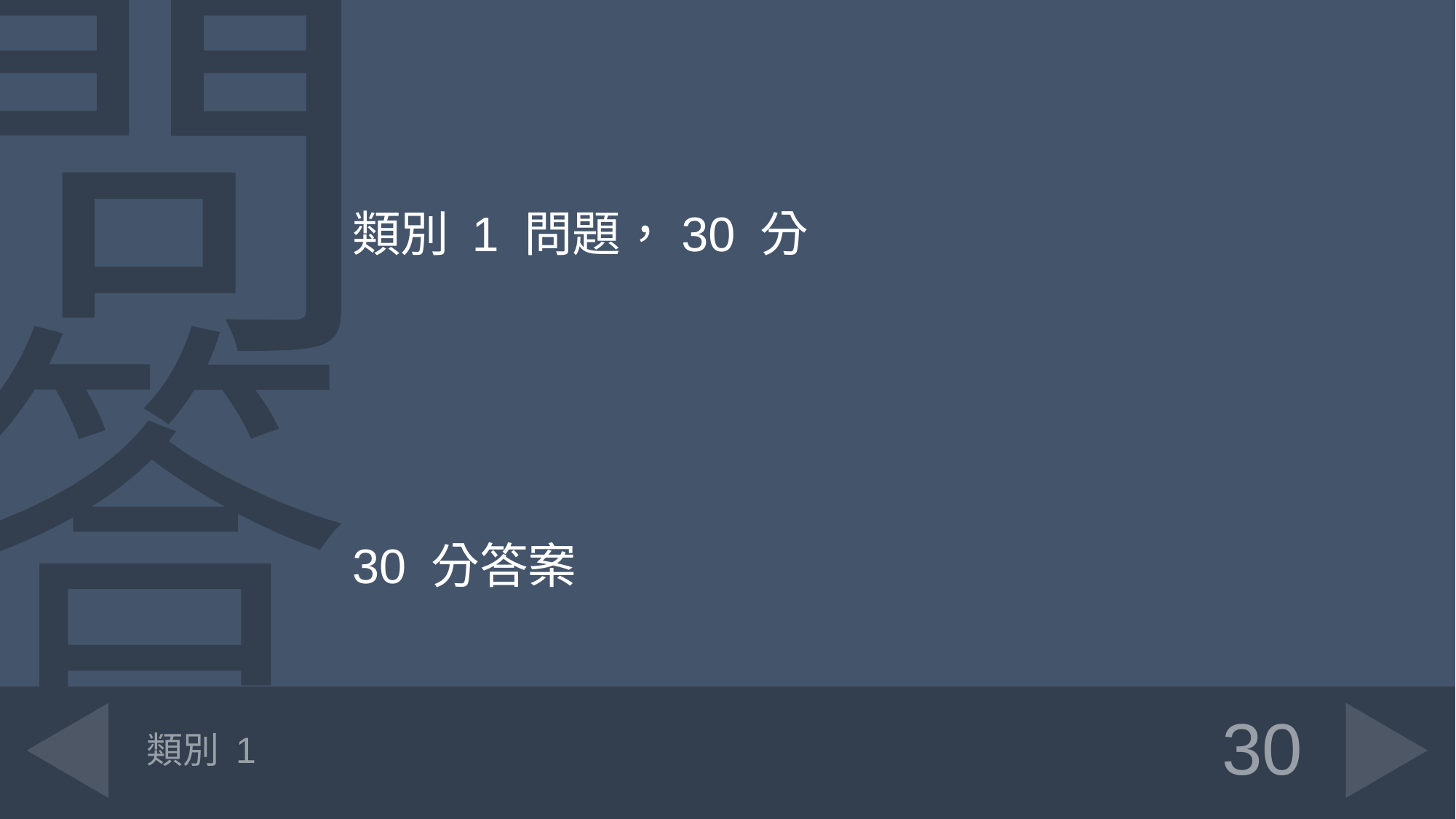

類別 1 問題，30 分
30 分答案
# 類別 1
30